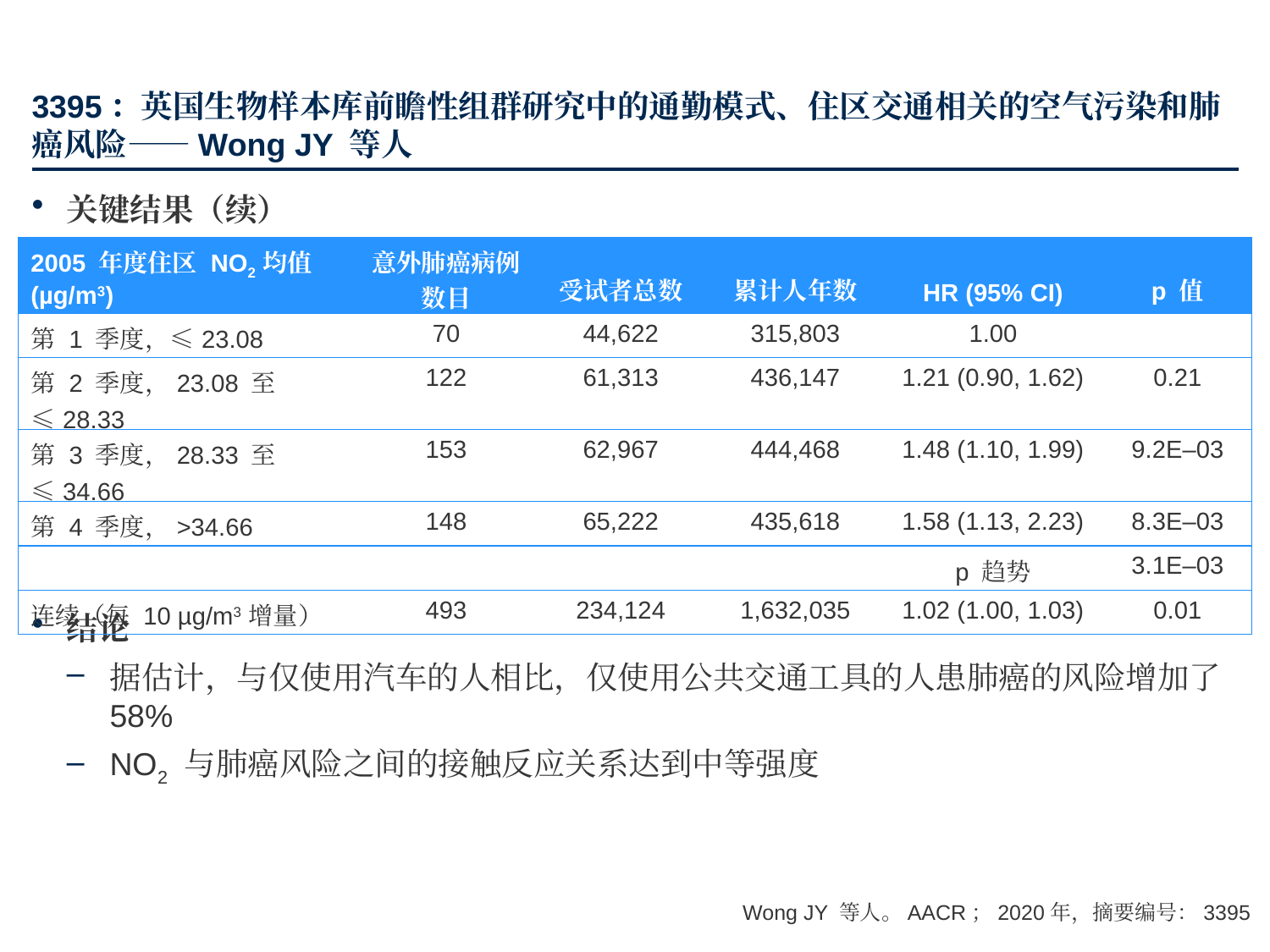

# 3395：英国生物样本库前瞻性组群研究中的通勤模式、住区交通相关的空气污染和肺癌风险——Wong JY 等人
关键结果（续）
结论
据估计，与仅使用汽车的人相比，仅使用公共交通工具的人患肺癌的风险增加了 58%
NO2 与肺癌风险之间的接触反应关系达到中等强度
| 2005 年度住区 NO2 均值 (µg/m3) | 意外肺癌病例数目 | 受试者总数 | 累计人年数 | HR (95% CI) | p 值 |
| --- | --- | --- | --- | --- | --- |
| 第 1 季度，≤23.08 | 70 | 44,622 | 315,803 | 1.00 |  |
| 第 2 季度，23.08 至≤28.33 | 122 | 61,313 | 436,147 | 1.21 (0.90, 1.62) | 0.21 |
| 第 3 季度，28.33 至 ≤34.66 | 153 | 62,967 | 444,468 | 1.48 (1.10, 1.99) | 9.2E–03 |
| 第 4 季度，>34.66 | 148 | 65,222 | 435,618 | 1.58 (1.13, 2.23) | 8.3E–03 |
|  |  |  |  | p 趋势 | 3.1E–03 |
| 连续（每 10 µg/m3 增量） | 493 | 234,124 | 1,632,035 | 1.02 (1.00, 1.03) | 0.01 |
Wong JY 等人。AACR；2020年，摘要编号：3395